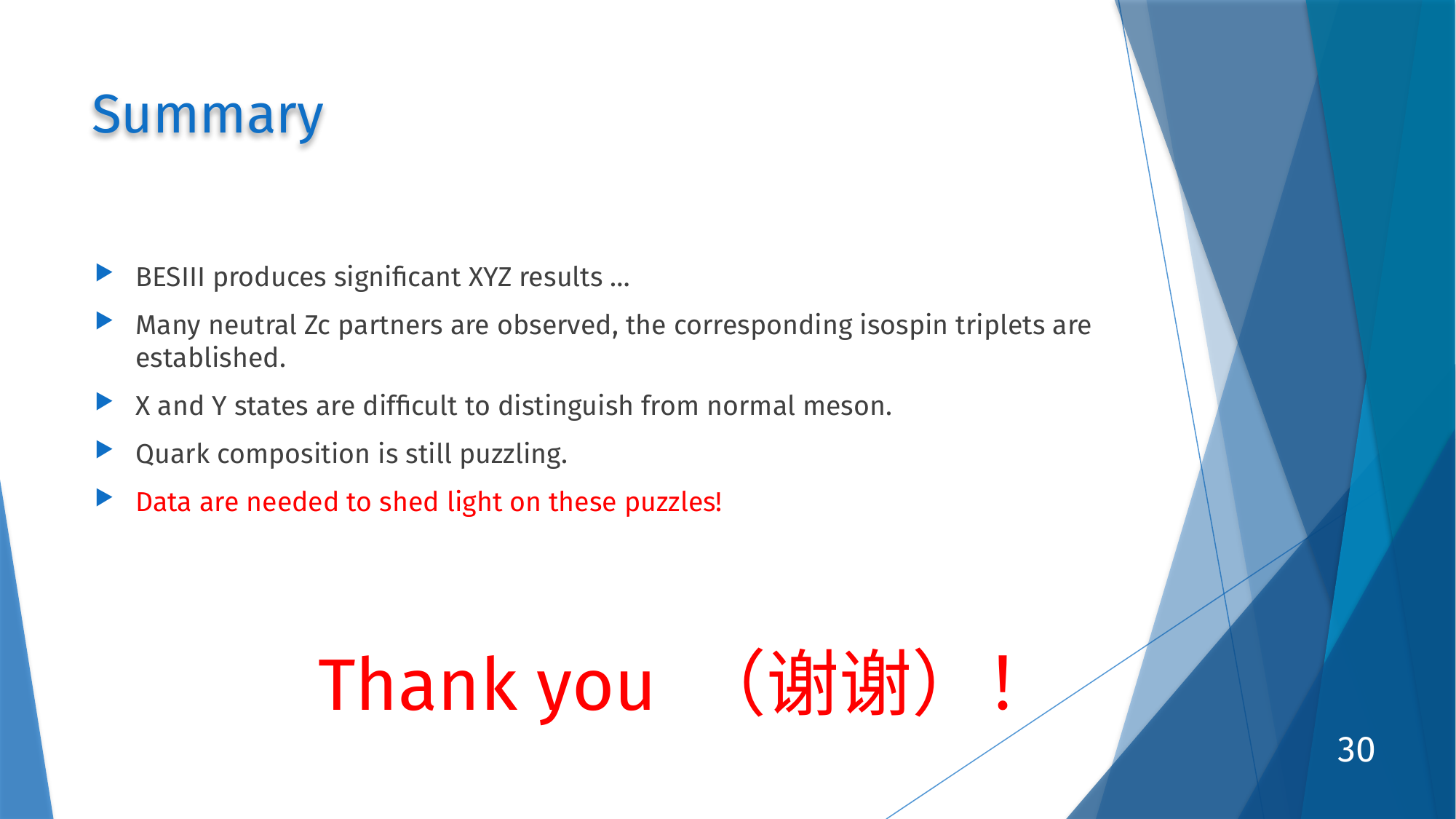

# Summary
BESIII produces significant XYZ results …
Many neutral Zc partners are observed, the corresponding isospin triplets are established.
X and Y states are difficult to distinguish from normal meson.
Quark composition is still puzzling.
Data are needed to shed light on these puzzles!
Thank you （谢谢）！
30